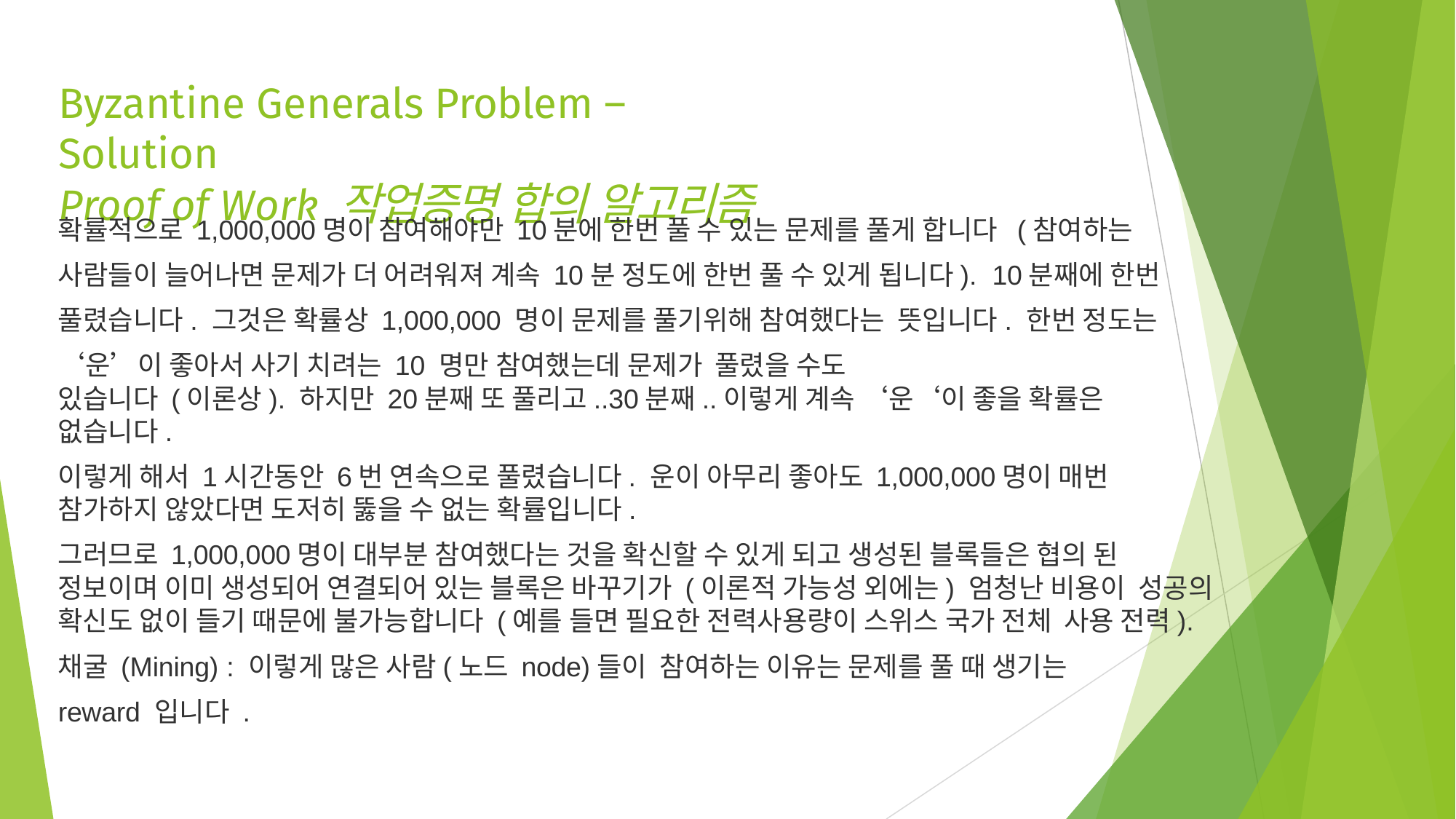

# Byzantine Generals Problem – Solution
Proof of Work 작업증명 합의 알고리즘
확률적으로 1,000,000명이 참여해야만 10분에 한번 풀 수 있는 문제를 풀게 합니다  (참여하는 사람들이 늘어나면 문제가 더 어려워져 계속 10분 정도에 한번 풀 수 있게 됩니다).  10분째에 한번 풀렸습니다. 그것은 확률상 1,000,000 명이 문제를 풀기위해 참여했다는  뜻입니다. 한번 정도는 ‘운’이 좋아서 사기 치려는 10 명만 참여했는데 문제가 풀렸을 수도
있습니다 (이론상). 하지만 20분째 또 풀리고..30분째..이렇게 계속 ‘운‘이 좋을 확률은 없습니다.
이렇게 해서 1시간동안 6번 연속으로 풀렸습니다. 운이 아무리 좋아도 1,000,000명이 매번  참가하지 않았다면 도저히 뚫을 수 없는 확률입니다.
그러므로 1,000,000명이 대부분 참여했다는 것을 확신할 수 있게 되고 생성된 블록들은 협의 된  정보이며 이미 생성되어 연결되어 있는 블록은 바꾸기가 (이론적 가능성 외에는) 엄청난 비용이  성공의 확신도 없이 들기 때문에 불가능합니다 (예를 들면 필요한 전력사용량이 스위스 국가 전체  사용 전력).
채굴 (Mining) : 이렇게 많은 사람(노드 node)들이	참여하는 이유는 문제를 풀 때 생기는
reward 입니다 .